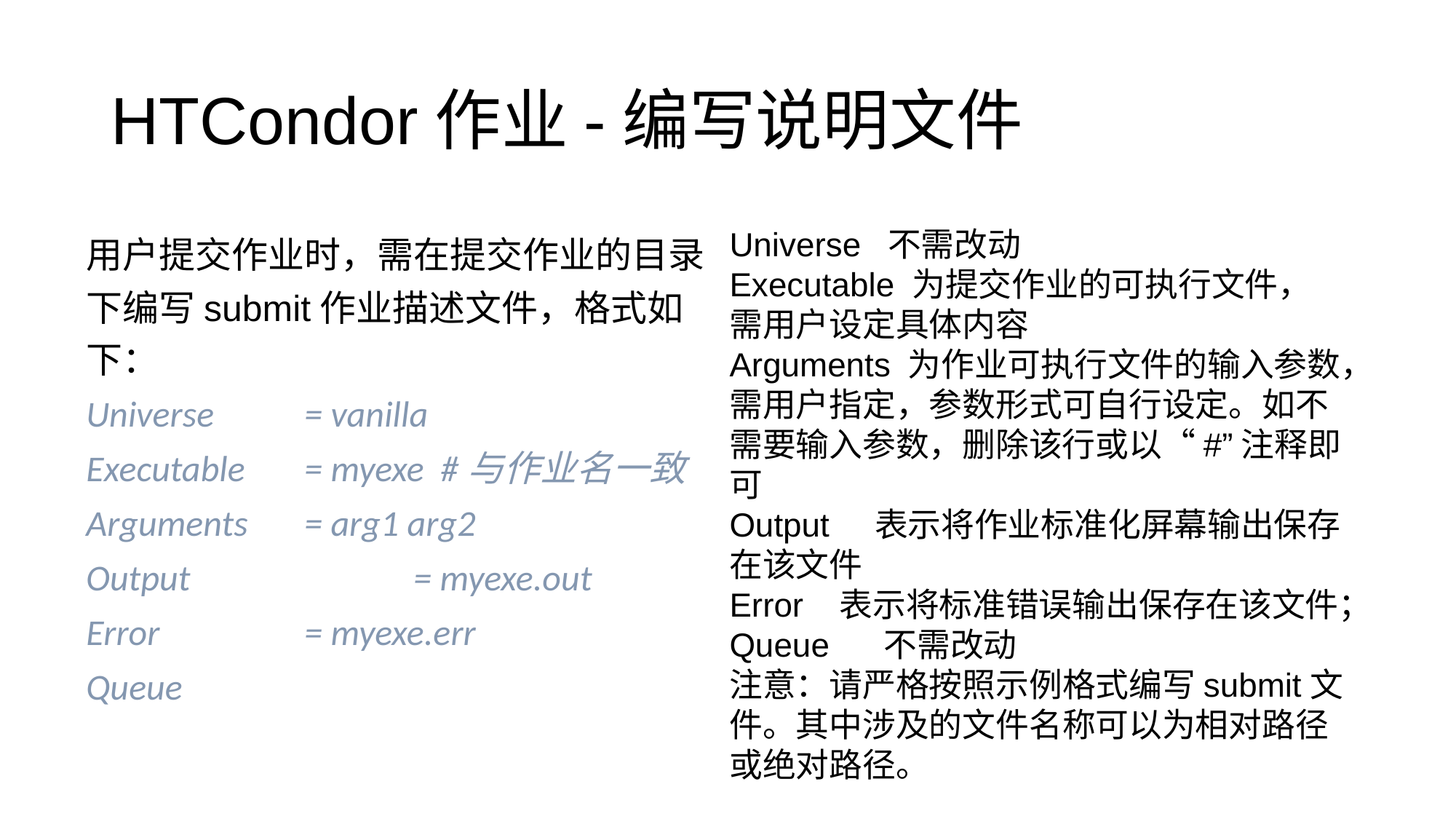

# HTCondor作业-编写说明文件
Universe  不需改动
Executable 为提交作业的可执行文件，需用户设定具体内容
Arguments 为作业可执行文件的输入参数，需用户指定，参数形式可自行设定。如不需要输入参数，删除该行或以“#”注释即可
Output    表示将作业标准化屏幕输出保存在该文件
Error   表示将标准错误输出保存在该文件；
Queue	    不需改动
注意：请严格按照示例格式编写submit文件。其中涉及的文件名称可以为相对路径或绝对路径。
用户提交作业时，需在提交作业的目录下编写submit作业描述文件，格式如下：
Universe 	= vanilla
Executable 	= myexe  #与作业名一致
Arguments 	= arg1 arg2
Output 		= myexe.out
Error 		= myexe.err
Queue